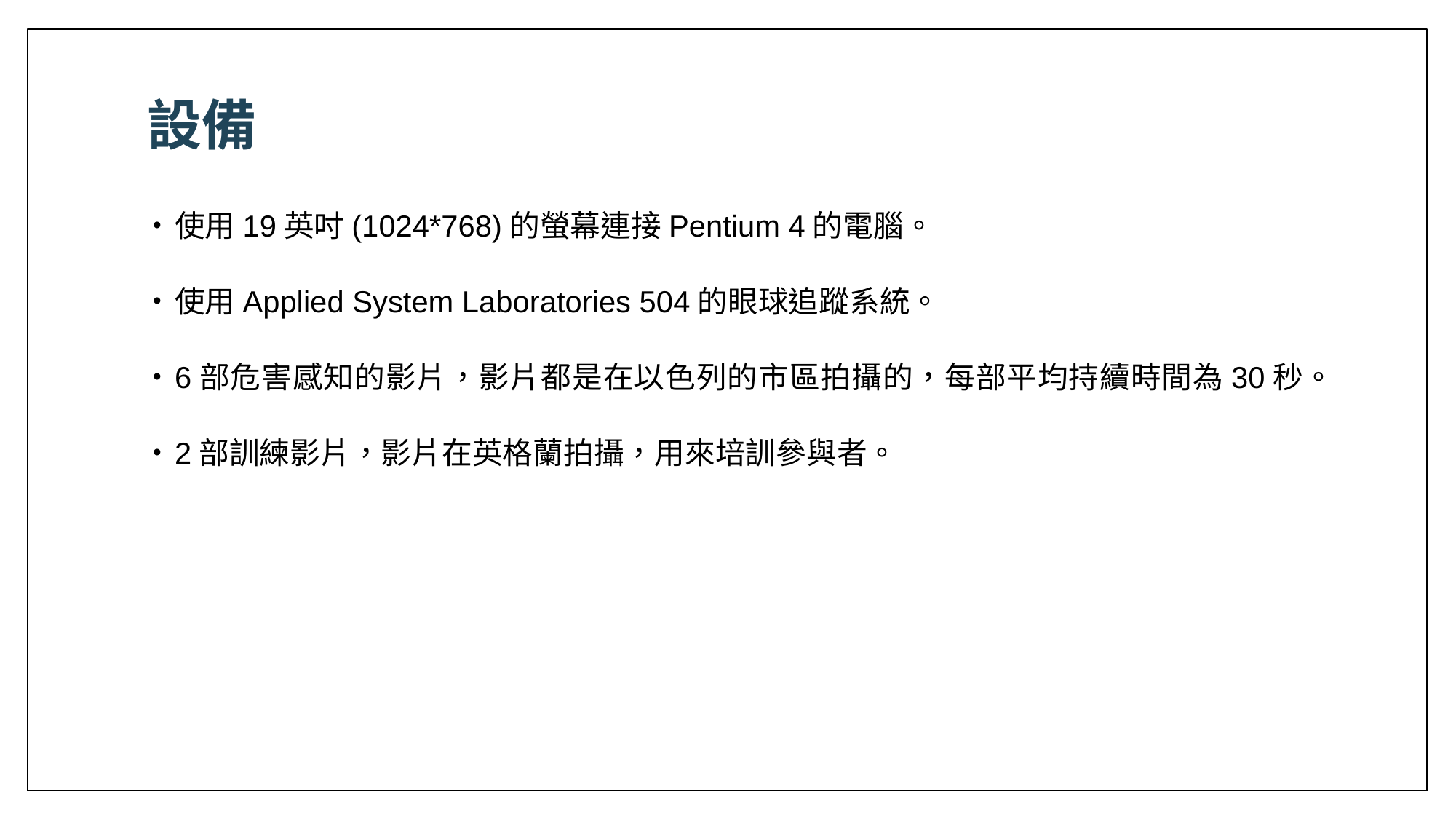

# 設備
使用19英吋(1024*768)的螢幕連接Pentium 4的電腦。
使用Applied System Laboratories 504的眼球追蹤系統。
6部危害感知的影片，影片都是在以色列的市區拍攝的，每部平均持續時間為30秒。
2部訓練影片，影片在英格蘭拍攝，用來培訓參與者。